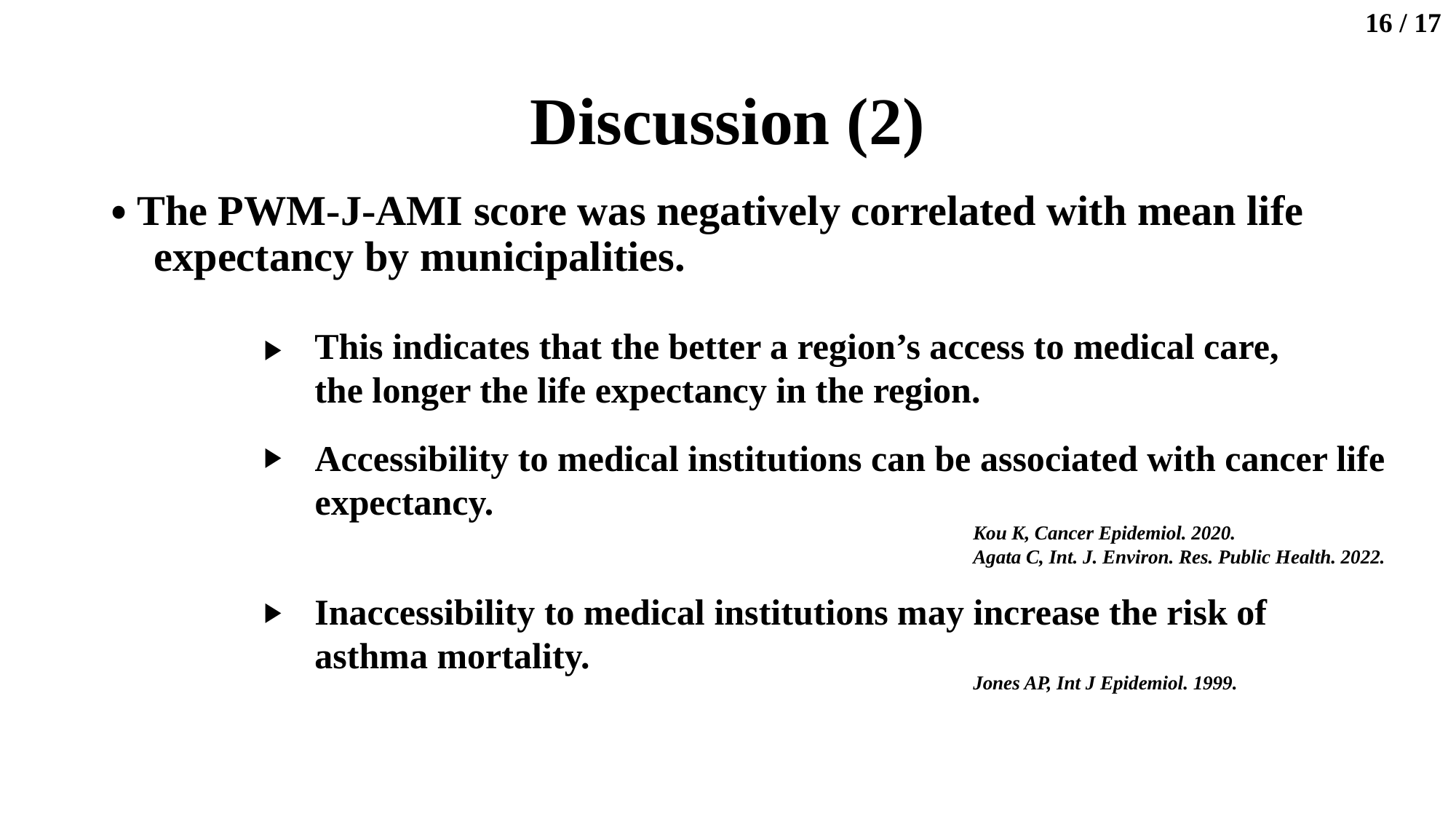

16 / 17
# Discussion (2)
・The PWM-J-AMI score was negatively correlated with mean life expectancy by municipalities.
This indicates that the better a region’s access to medical care,
the longer the life expectancy in the region.
▶
Accessibility to medical institutions can be associated with cancer life expectancy.
▶
Kou K, Cancer Epidemiol. 2020.
Agata C, Int. J. Environ. Res. Public Health. 2022.
Inaccessibility to medical institutions may increase the risk of asthma mortality.
▶
Jones AP, Int J Epidemiol. 1999.